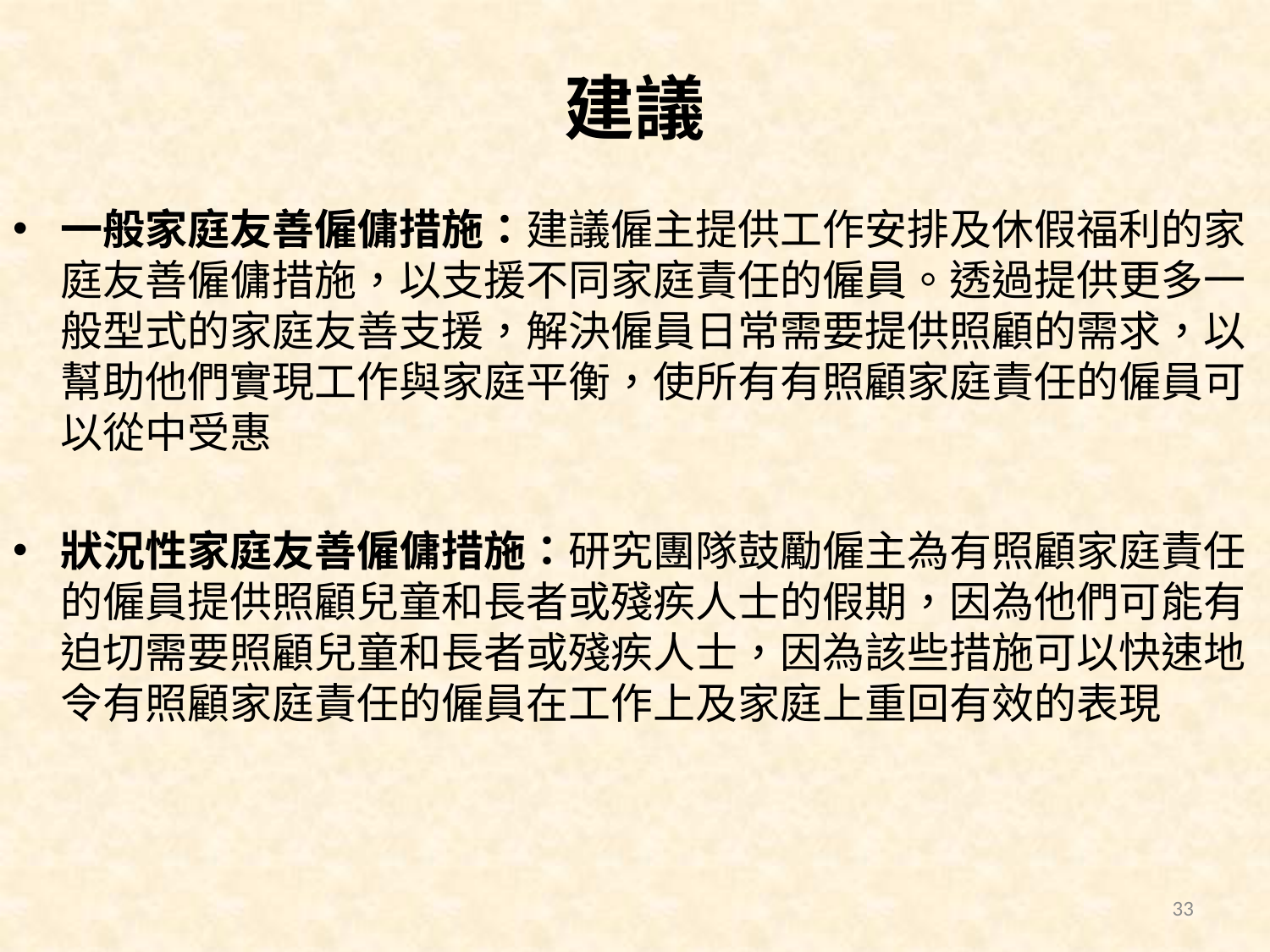

# 建議
一般家庭友善僱傭措施：建議僱主提供工作安排及休假福利的家庭友善僱傭措施，以支援不同家庭責任的僱員。透過提供更多一般型式的家庭友善支援，解決僱員日常需要提供照顧的需求，以幫助他們實現工作與家庭平衡，使所有有照顧家庭責任的僱員可以從中受惠

狀況性家庭友善僱傭措施：研究團隊鼓勵僱主為有照顧家庭責任的僱員提供照顧兒童和長者或殘疾人士的假期，因為他們可能有迫切需要照顧兒童和長者或殘疾人士，因為該些措施可以快速地令有照顧家庭責任的僱員在工作上及家庭上重回有效的表現

33